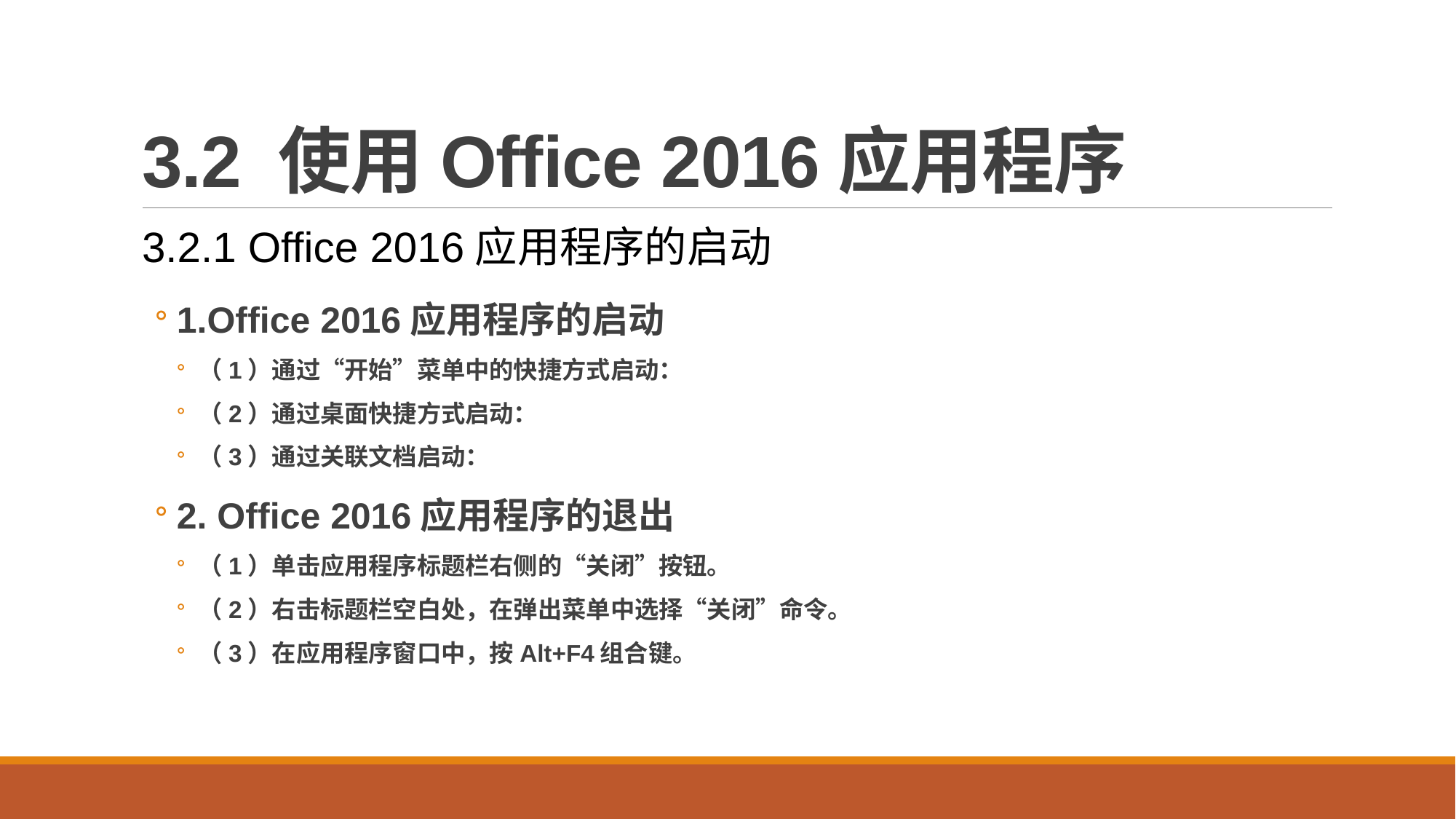

# 3.2 使用Office 2016应用程序
3.2.1 Office 2016应用程序的启动
1.Office 2016应用程序的启动
（1）通过“开始”菜单中的快捷方式启动：
（2）通过桌面快捷方式启动：
（3）通过关联文档启动：
2. Office 2016应用程序的退出
（1）单击应用程序标题栏右侧的“关闭”按钮。
（2）右击标题栏空白处，在弹出菜单中选择“关闭”命令。
（3）在应用程序窗口中，按Alt+F4组合键。